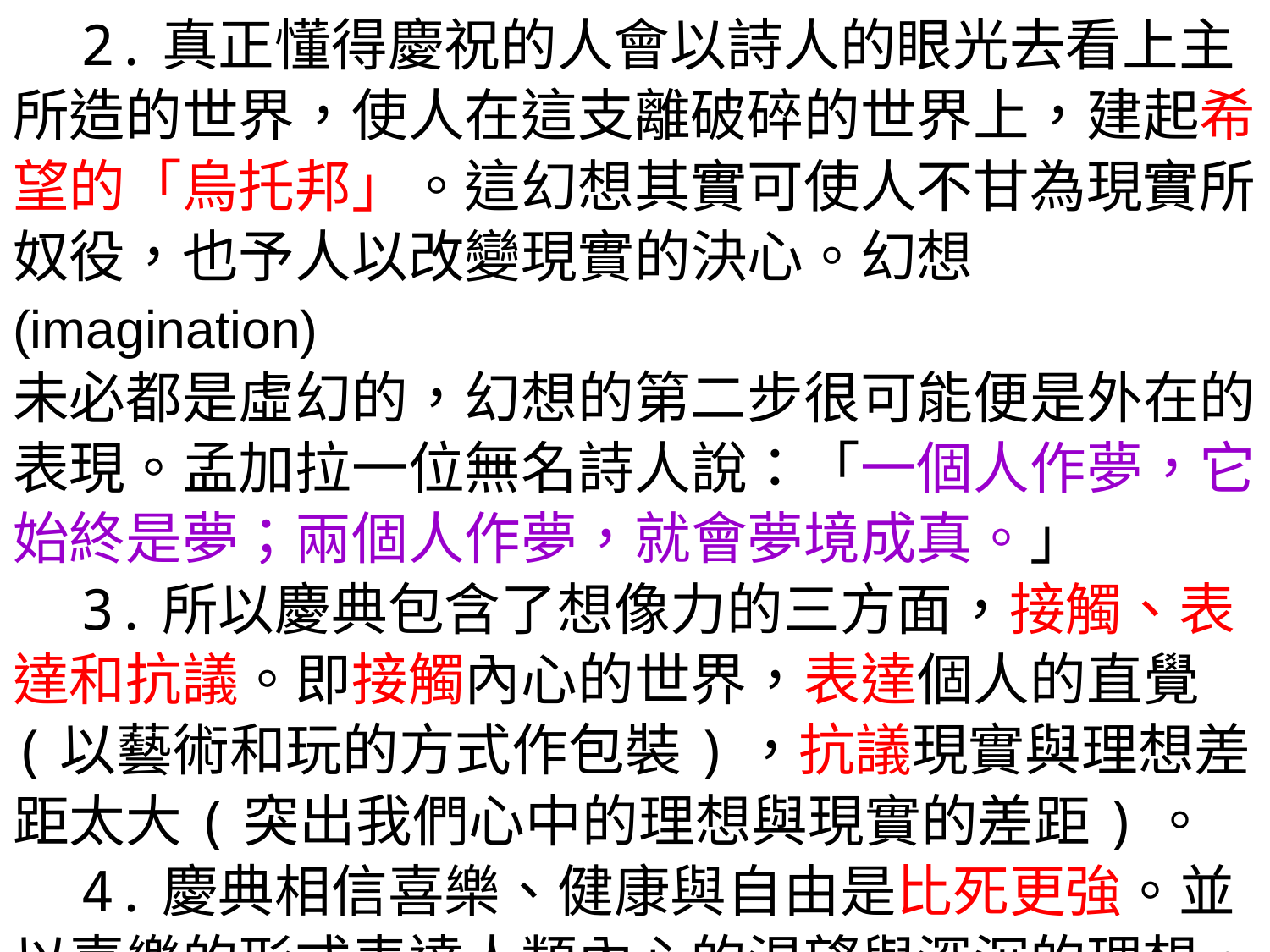

2.真正懂得慶祝的人會以詩人的眼光去看上主所造的世界，使人在這支離破碎的世界上，建起希望的「烏托邦」。這幻想其實可使人不甘為現實所奴役，也予人以改變現實的決心。幻想 (imagination)
未必都是虛幻的，幻想的第二步很可能便是外在的表現。孟加拉一位無名詩人說：「一個人作夢，它始終是夢；兩個人作夢，就會夢境成真。」
  3.所以慶典包含了想像力的三方面，接觸、表達和抗議。即接觸內心的世界，表達個人的直覺(以藝術和玩的方式作包裝)，抗議現實與理想差距太大(突出我們心中的理想與現實的差距)。
  4.慶典相信喜樂、健康與自由是比死更強。並以喜樂的形式表達人類內心的渴望與深沉的理想，